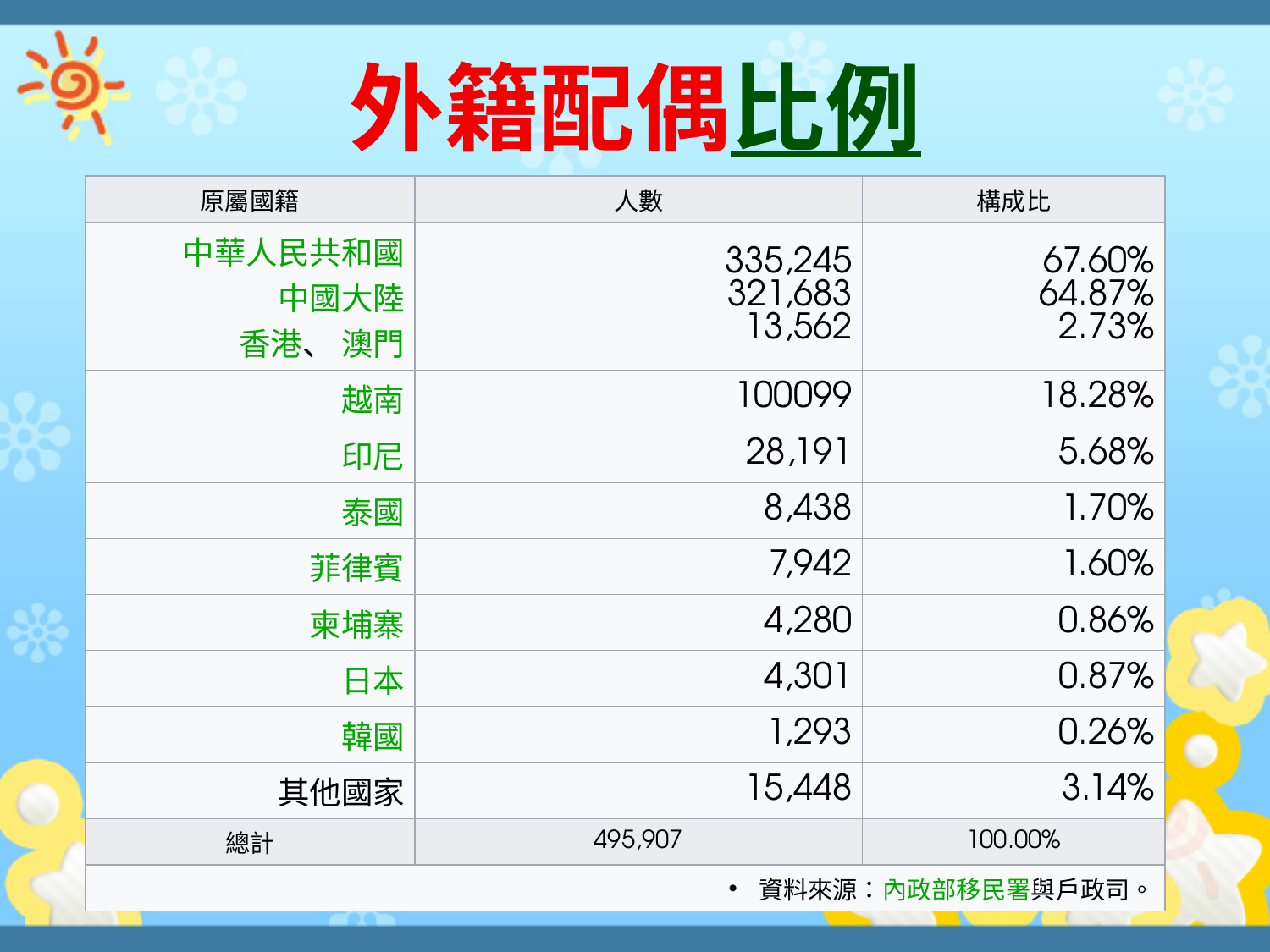

# 外籍配偶比例
| 原屬國籍 | 人數 | 構成比 |
| --- | --- | --- |
| 中華人民共和國  中國大陸  香港、 澳門 | 335,245 321,683 13,562 | 67.60% 64.87% 2.73% |
| 越南 | 100099 | 18.28% |
| 印尼 | 28,191 | 5.68% |
| 泰國 | 8,438 | 1.70% |
| 菲律賓 | 7,942 | 1.60% |
| 柬埔寨 | 4,280 | 0.86% |
| 日本 | 4,301 | 0.87% |
| 韓國 | 1,293 | 0.26% |
| 其他國家 | 15,448 | 3.14% |
| 總計 | 495,907 | 100.00% |
| 資料來源：內政部移民署與戶政司。 |  |  |